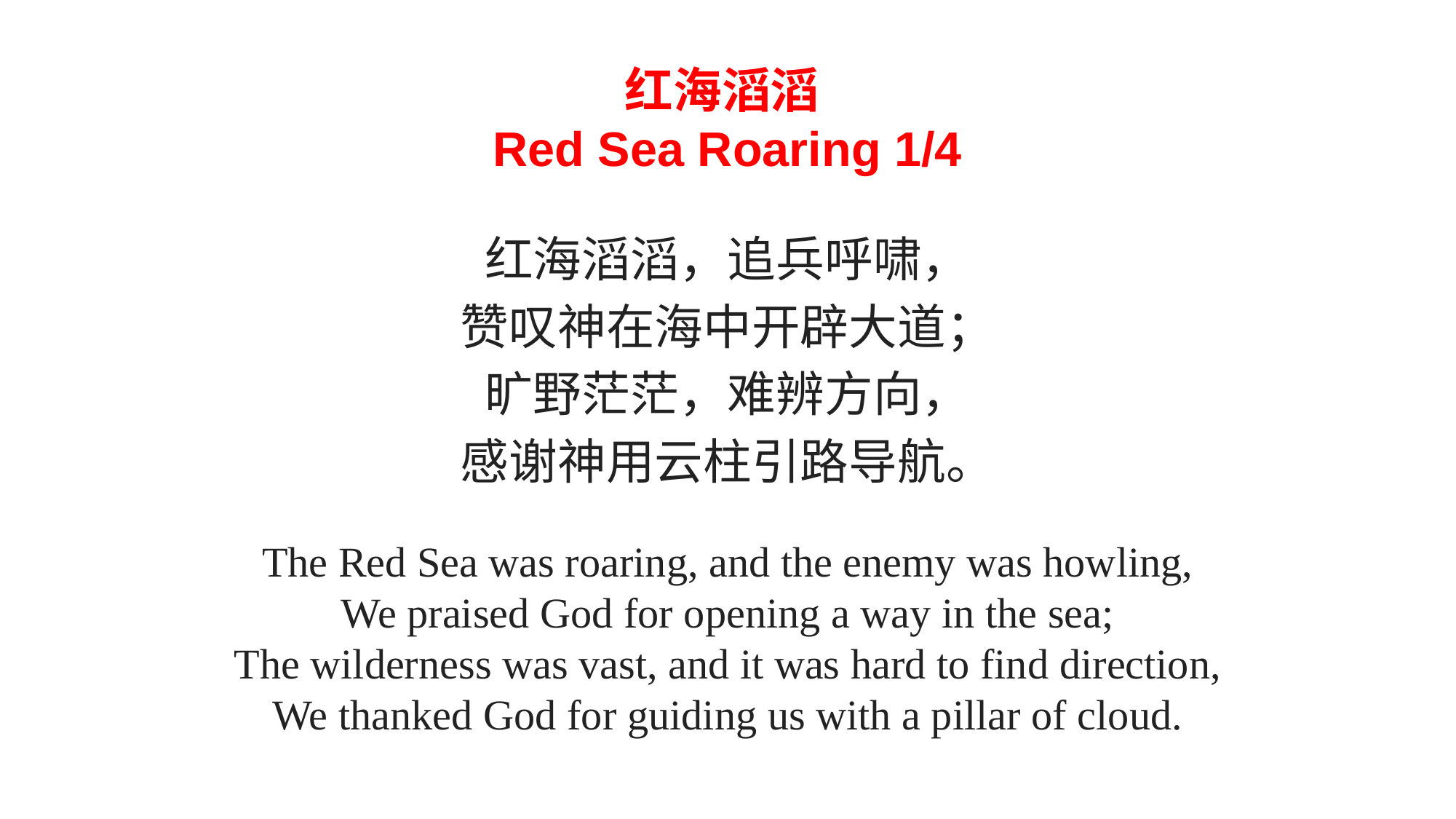

红海滔滔
Red Sea Roaring 1/4
红海滔滔，追兵呼啸，
赞叹神在海中开辟大道；
旷野茫茫，难辨方向，
感谢神用云柱引路导航。

The Red Sea was roaring, and the enemy was howling,
We praised God for opening a way in the sea;
The wilderness was vast, and it was hard to find direction,
We thanked God for guiding us with a pillar of cloud.